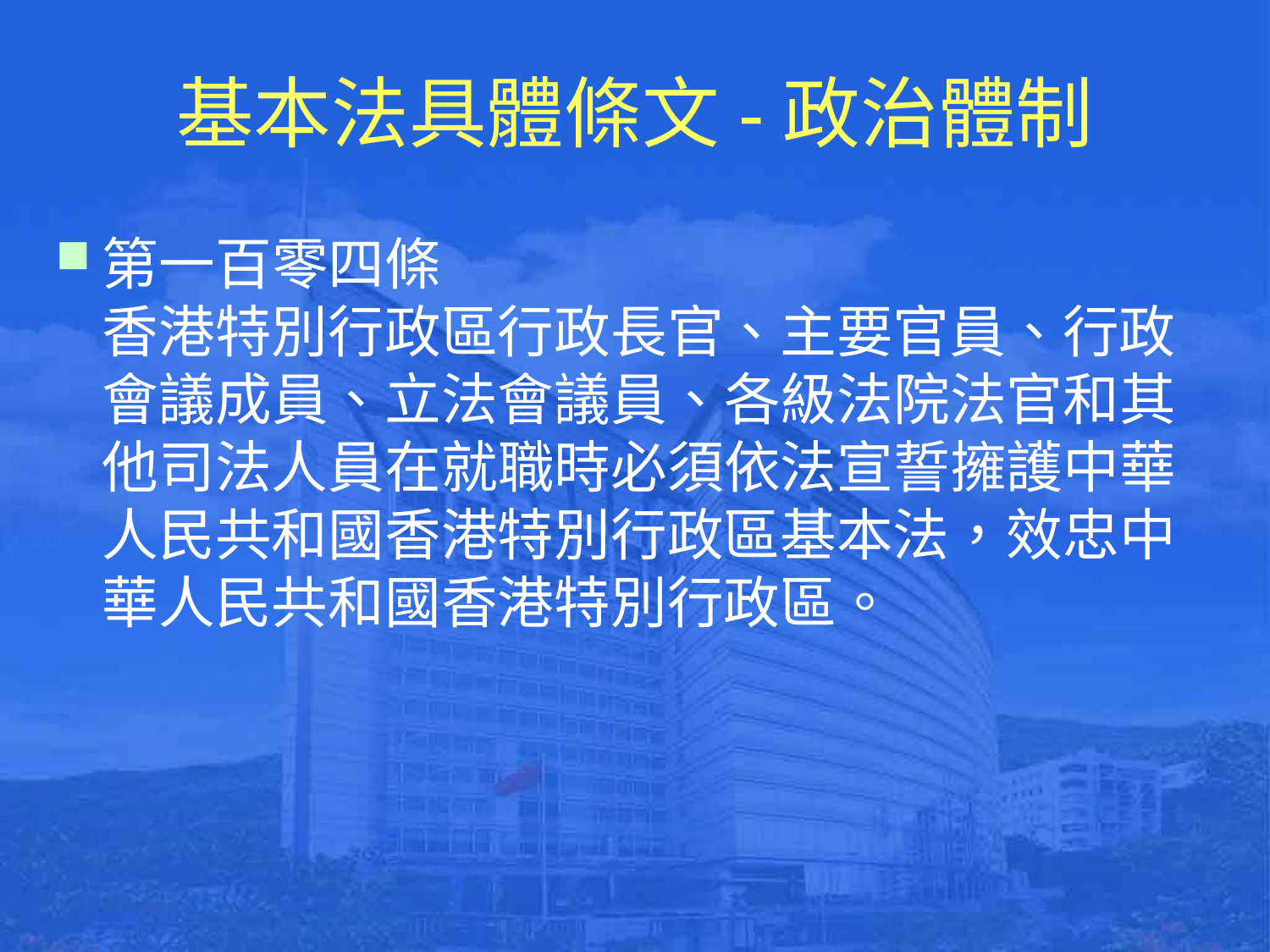

# 基本法具體條文-政治體制
第一百零四條
香港特別行政區行政長官、主要官員、行政會議成員、立法會議員、各級法院法官和其他司法人員在就職時必須依法宣誓擁護中華人民共和國香港特別行政區基本法，效忠中華人民共和國香港特別行政區。